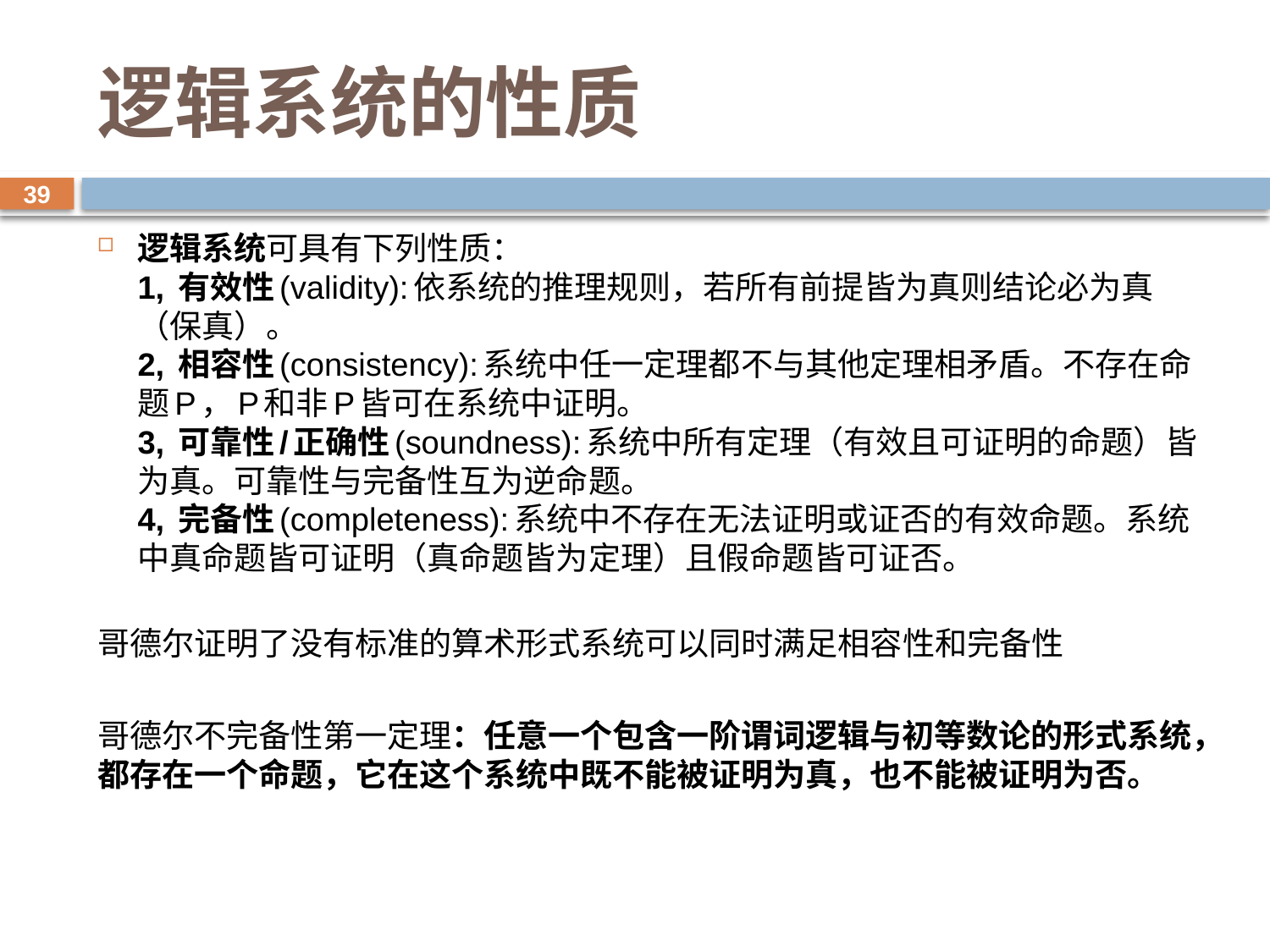

# 逻辑系统的性质
39
逻辑系统可具有下列性质：
1, 有效性(validity):依系统的推理规则，若所有前提皆为真则结论必为真（保真）。
2, 相容性(consistency):系统中任一定理都不与其他定理相矛盾。不存在命题P，P和非P皆可在系统中证明。
3, 可靠性/正确性(soundness):系统中所有定理（有效且可证明的命题）皆为真。可靠性与完备性互为逆命题。 
4, 完备性(completeness):系统中不存在无法证明或证否的有效命题。系统中真命题皆可证明（真命题皆为定理）且假命题皆可证否。
哥德尔证明了没有标准的算术形式系统可以同时满足相容性和完备性

哥德尔不完备性第一定理：任意一个包含一阶谓词逻辑与初等数论的形式系统，都存在一个命题，它在这个系统中既不能被证明为真，也不能被证明为否。